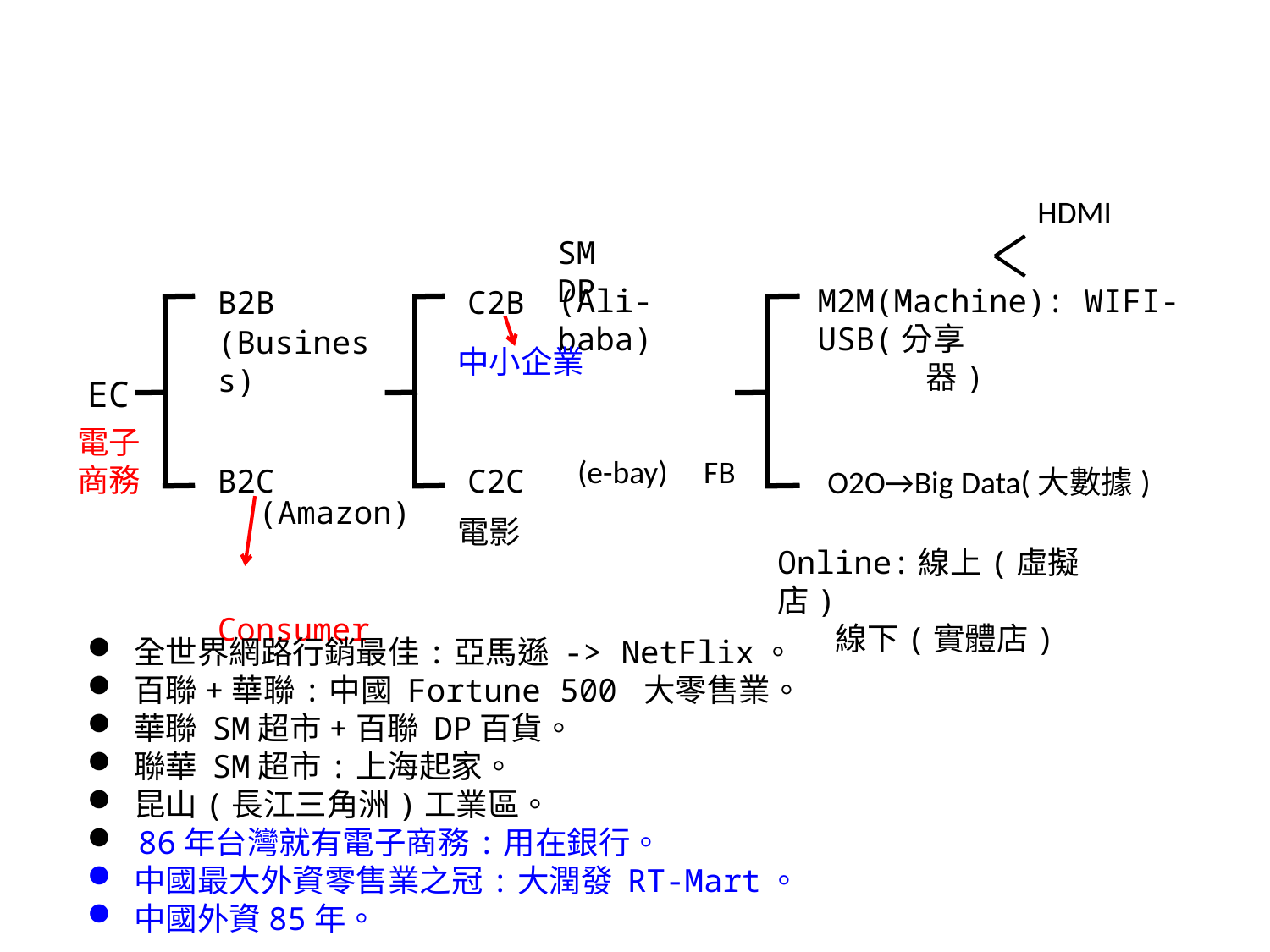

HDMI
SM       DP
(Ali-baba)
M2M(Machine): WIFI-USB(分享
              器)
B2B
C2B
(Business)
中小企業
EC
電子商務
(e-bay)     FB
B2C
C2C
O2O→Big Data(大數據)
(Amazon)
電影
Online:線上(虛擬店)
       線下(實體店)
 Consumer
 全世界網路行銷最佳:亞馬遜 -> NetFlix。
 百聯+華聯:中國 Fortune 500 大零售業。
 華聯 SM超市+百聯 DP百貨。
 聯華 SM超市:上海起家。
 昆山(長江三角洲)工業區。
 86年台灣就有電子商務:用在銀行。
 中國最大外資零售業之冠:大潤發 RT-Mart。
 中國外資85年。